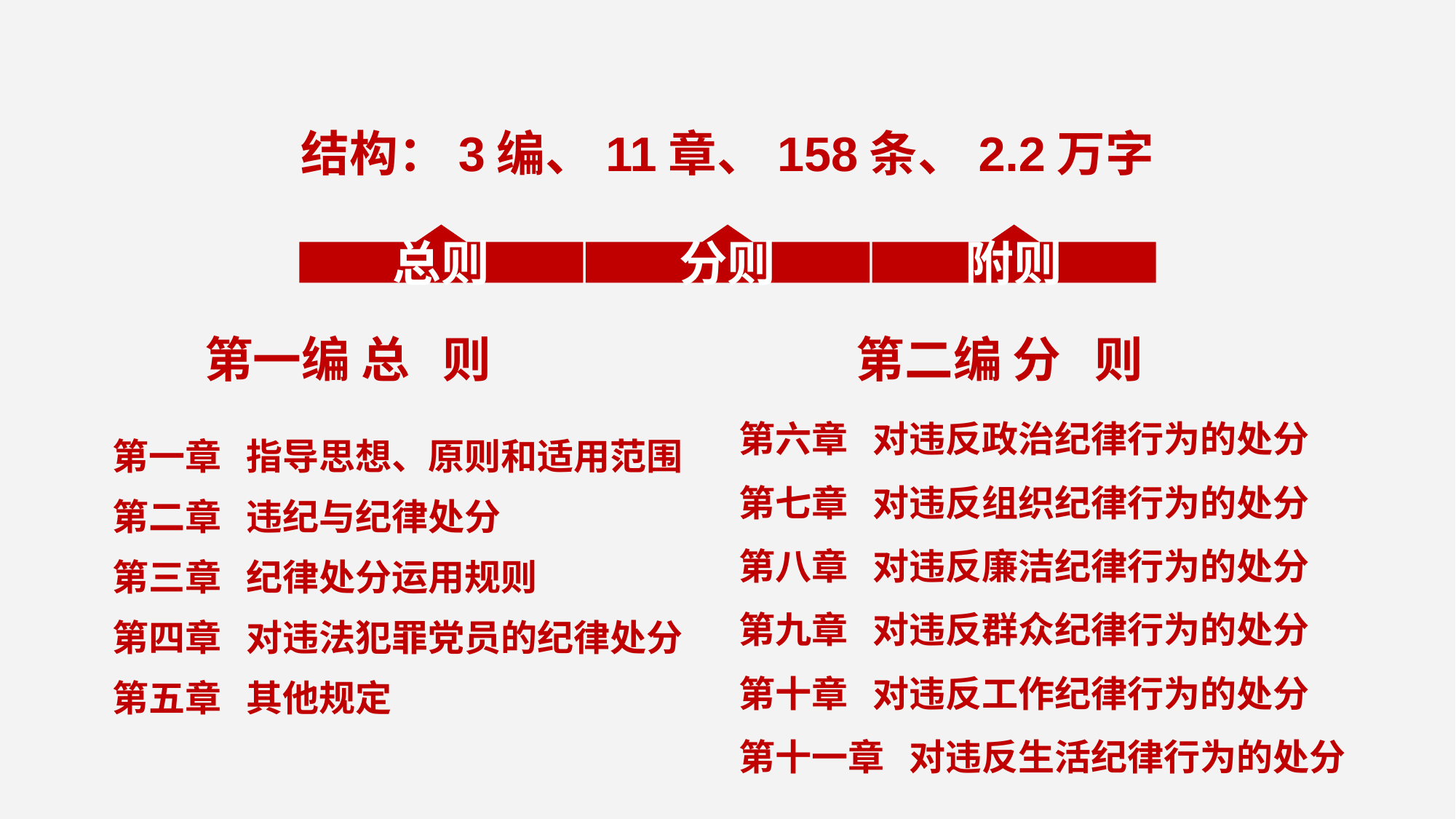

结构：3编、11章、158条、2.2万字
总则
分则
附则
第一编 总   则
第二编 分   则
第六章   对违反政治纪律行为的处分
第一章   指导思想、原则和适用范围
第七章   对违反组织纪律行为的处分
第二章   违纪与纪律处分
第八章   对违反廉洁纪律行为的处分
第三章   纪律处分运用规则
第九章   对违反群众纪律行为的处分
第四章   对违法犯罪党员的纪律处分
第十章   对违反工作纪律行为的处分
第五章   其他规定
第十一章   对违反生活纪律行为的处分